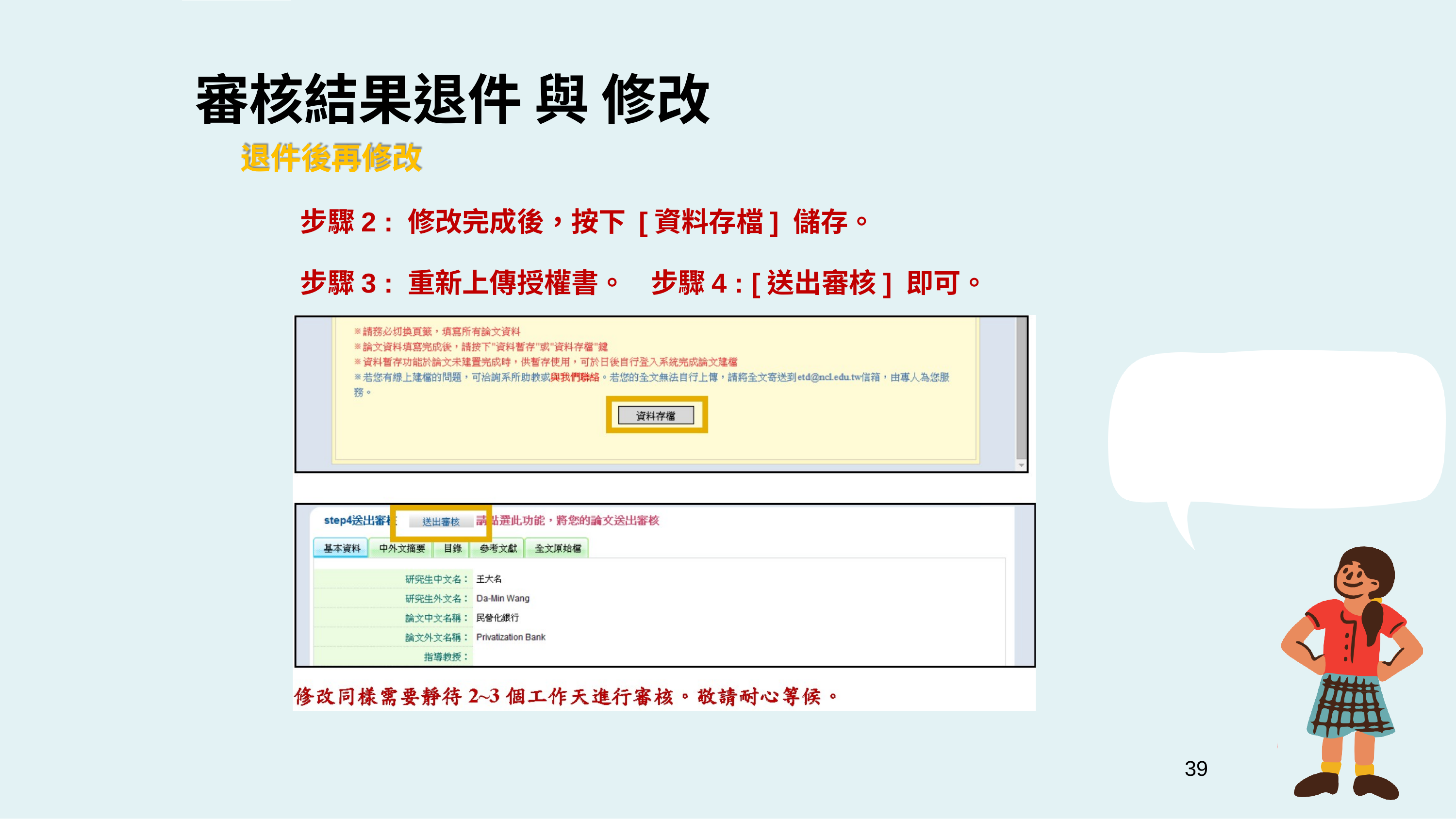

# 審核結果退件 與 修改

退件後再修改
步驟2 : 修改完成後，按下 [資料存檔] 儲存。
步驟3 : 重新上傳授權書。    步驟4 : [送出審核] 即可。

39